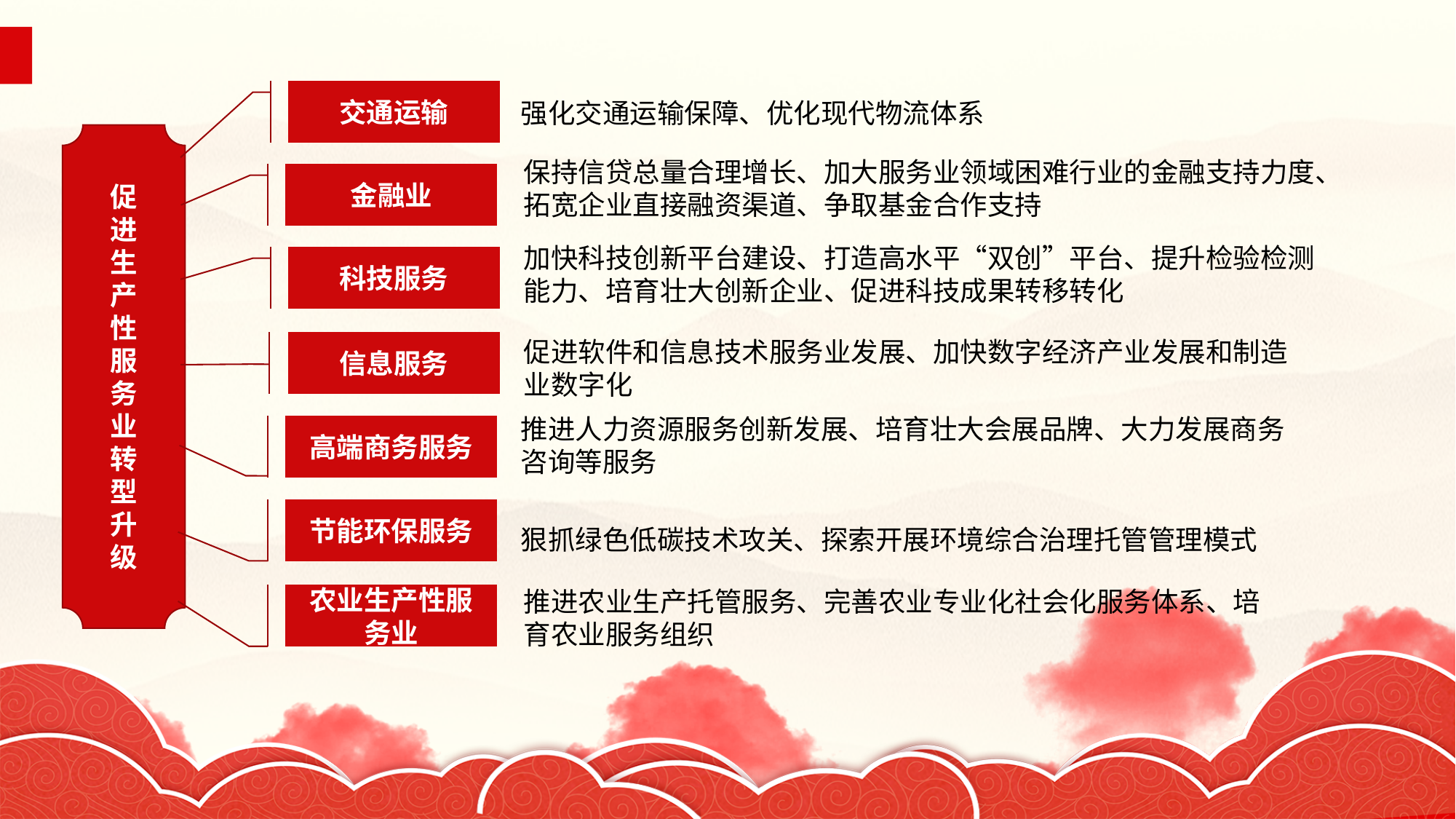

交通运输
强化交通运输保障、优化现代物流体系

促
进
生
产
性
服
务
业
转
型
升
级
保持信贷总量合理增长、加大服务业领域困难行业的金融支持力度、拓宽企业直接融资渠道、争取基金合作支持
金融业
加快科技创新平台建设、打造高水平“双创”平台、提升检验检测能力、培育壮大创新企业、促进科技成果转移转化
科技服务
促进软件和信息技术服务业发展、加快数字经济产业发展和制造业数字化
信息服务
推进人力资源服务创新发展、培育壮大会展品牌、大力发展商务咨询等服务
高端商务服务
节能环保服务
狠抓绿色低碳技术攻关、探索开展环境综合治理托管管理模式
推进农业生产托管服务、完善农业专业化社会化服务体系、培育农业服务组织
农业生产性服务业